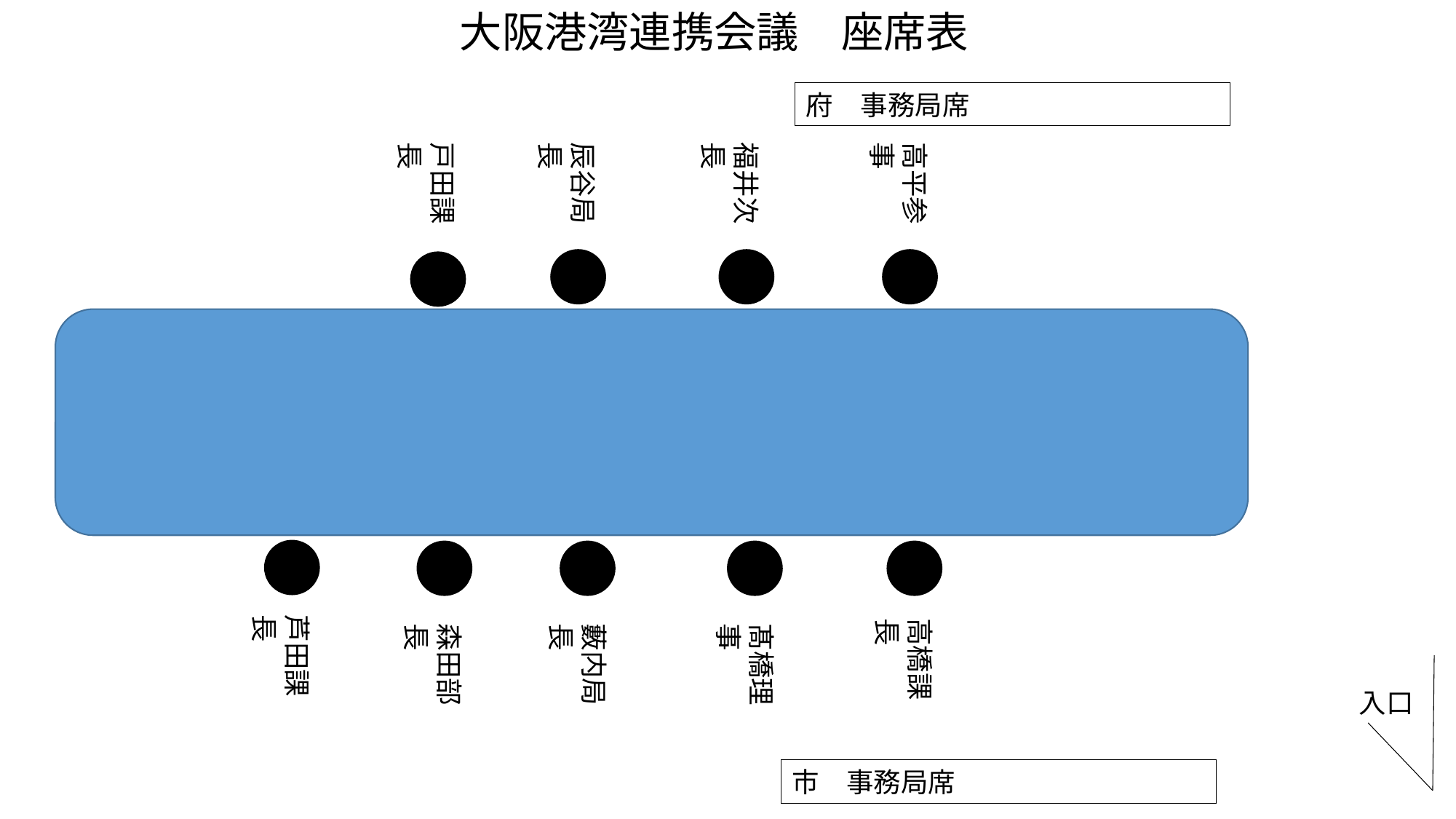

大阪港湾連携会議　座席表
府　事務局席
戸田課長
辰谷局長
福井次長
高平参事

芦田課長
高橋課長
森田部長
藪内局長
髙橋理事
入口
市　事務局席